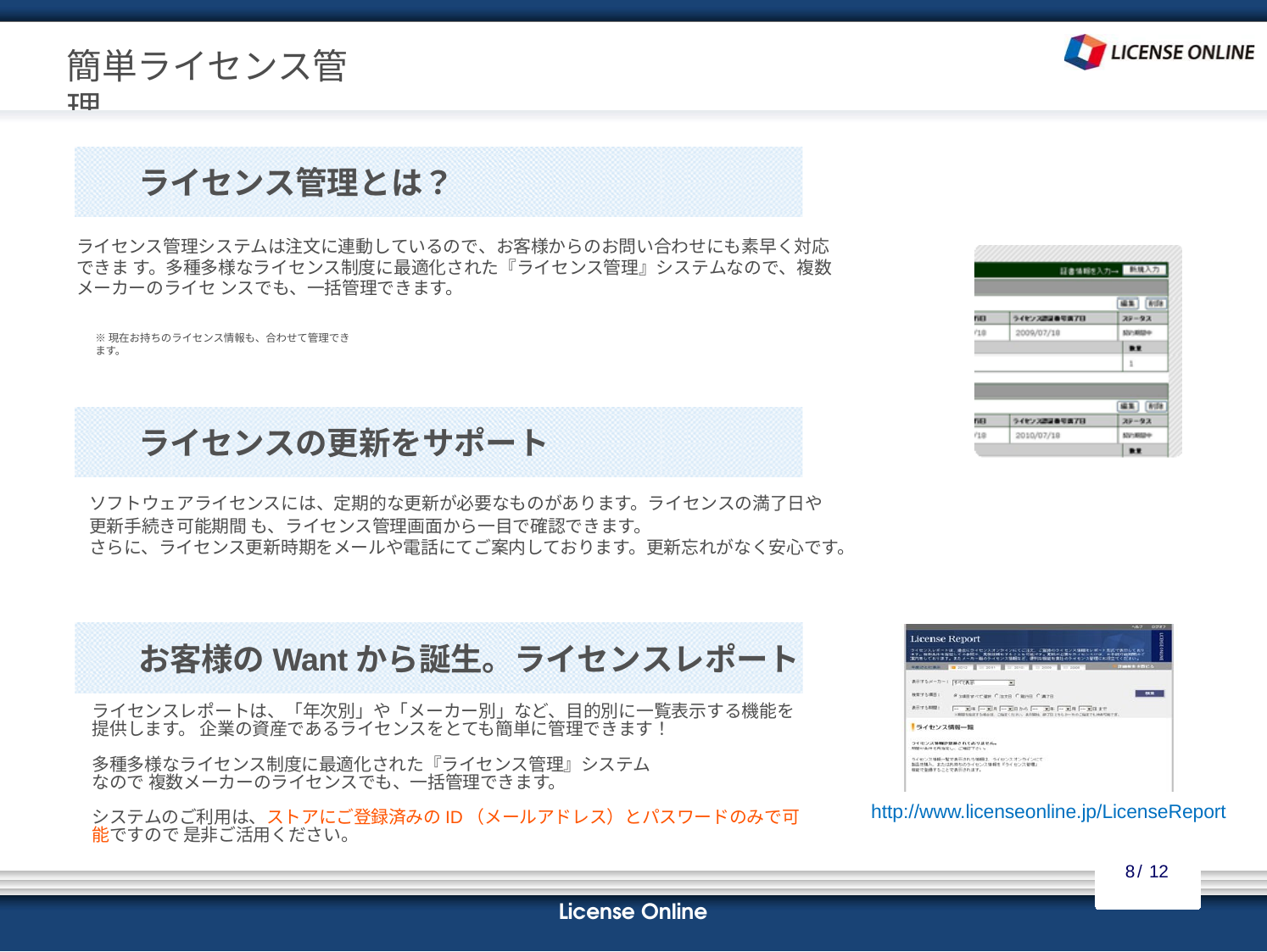

# 簡単ライセンス管理

　　ライセンス管理とは？
ライセンス管理システムは注文に連動しているので、お客様からのお問い合わせにも素早く対応できま す。多種多様なライセンス制度に最適化された『ライセンス管理』システムなので、複数メーカーのライセ ンスでも、一括管理できます。

※現在お持ちのライセンス情報も、合わせて管理できます。
　　ライセンスの更新をサポート
ソフトウェアライセンスには、定期的な更新が必要なものがあります。ライセンスの満了日や
更新手続き可能期間 も、ライセンス管理画面から一目で確認できます。
さらに、ライセンス更新時期をメールや電話にてご案内しております。更新忘れがなく安心です。
　　お客様のWantから誕生。ライセンスレポート

ライセンスレポートは、「年次別」や「メーカー別」など、目的別に一覧表示する機能を提供します。 企業の資産であるライセンスをとても簡単に管理できます！

多種多様なライセンス制度に最適化された『ライセンス管理』システムなので 複数メーカーのライセンスでも、一括管理できます。
http://www.licenseonline.jp/LicenseReport
システムのご利用は、ストアにご登録済みのID（メールアドレス）とパスワードのみで可能ですので 是非ご活用ください。
8/ 12

License Online